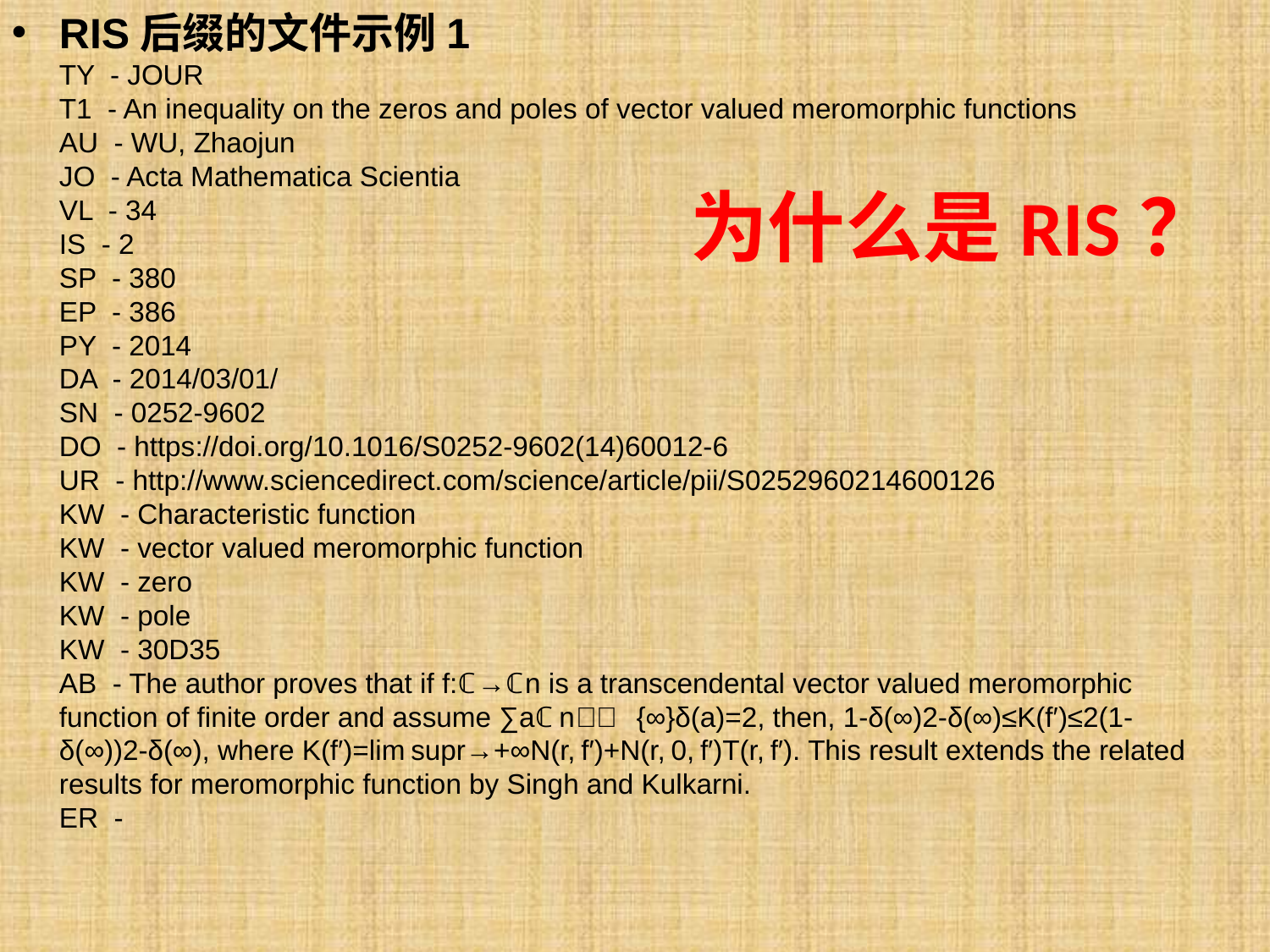

RIS后缀的文件示例1
TY  - JOUR
T1  - An inequality on the zeros and poles of vector valued meromorphic functions
AU  - WU, Zhaojun
JO  - Acta Mathematica Scientia
VL  - 34
IS  - 2
SP  - 380
EP  - 386
PY  - 2014
DA  - 2014/03/01/
SN  - 0252-9602
DO  - https://doi.org/10.1016/S0252-9602(14)60012-6
UR  - http://www.sciencedirect.com/science/article/pii/S0252960214600126
KW  - Characteristic function
KW  - vector valued meromorphic function
KW  - zero
KW  - pole
KW  - 30D35
AB  - The author proves that if f:ℂ→ℂn is a transcendental vector valued meromorphic function of finite order and assume ∑a∈ℂn∪∪{∞}δ(a)=2, then, 1-δ(∞)2-δ(∞)≤K(f′)≤2(1-δ(∞))2-δ(∞), where K(f′)=lim supr→+∞N(r, f′)+N(r, 0, f′)T(r, f′). This result extends the related results for meromorphic function by Singh and Kulkarni.
ER  -
# 为什么是RIS？